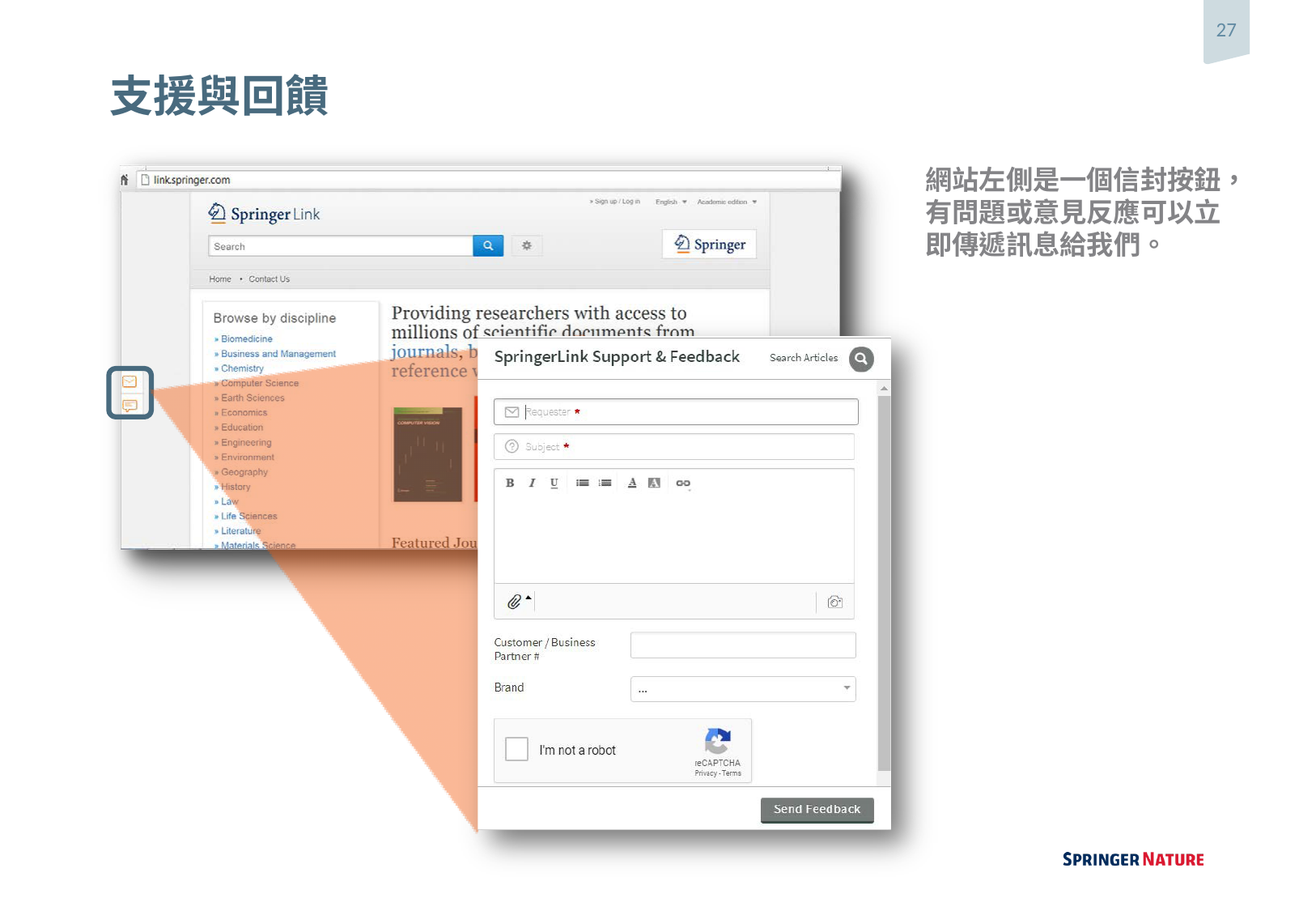

27
# 支援與回饋

網站左側是一個信封按鈕，有問題或意見反應可以立即傳遞訊息給我們。